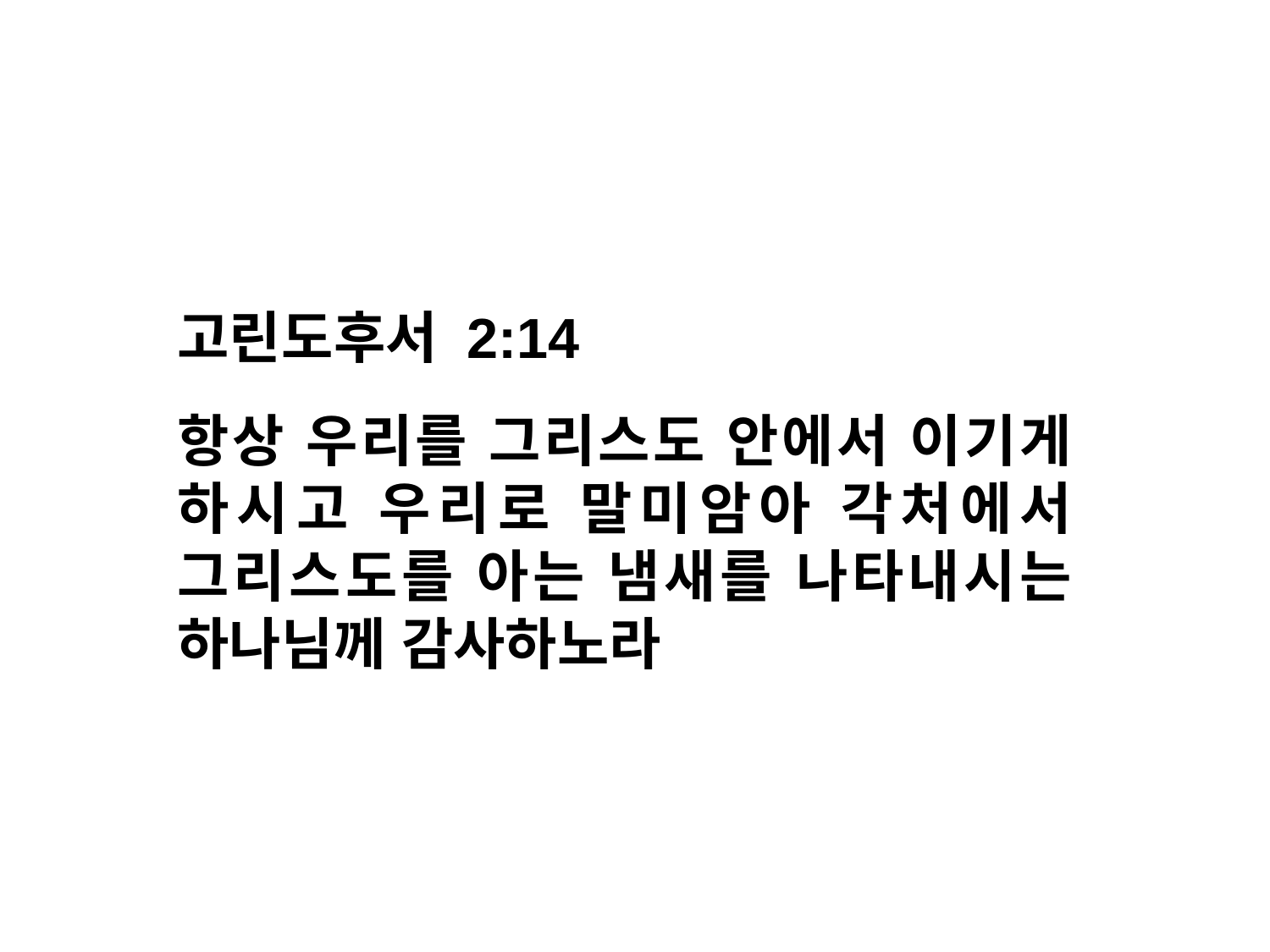

고린도후서 2:14
항상 우리를 그리스도 안에서 이기게 하시고 우리로 말미암아 각처에서 그리스도를 아는 냄새를 나타내시는 하나님께 감사하노라